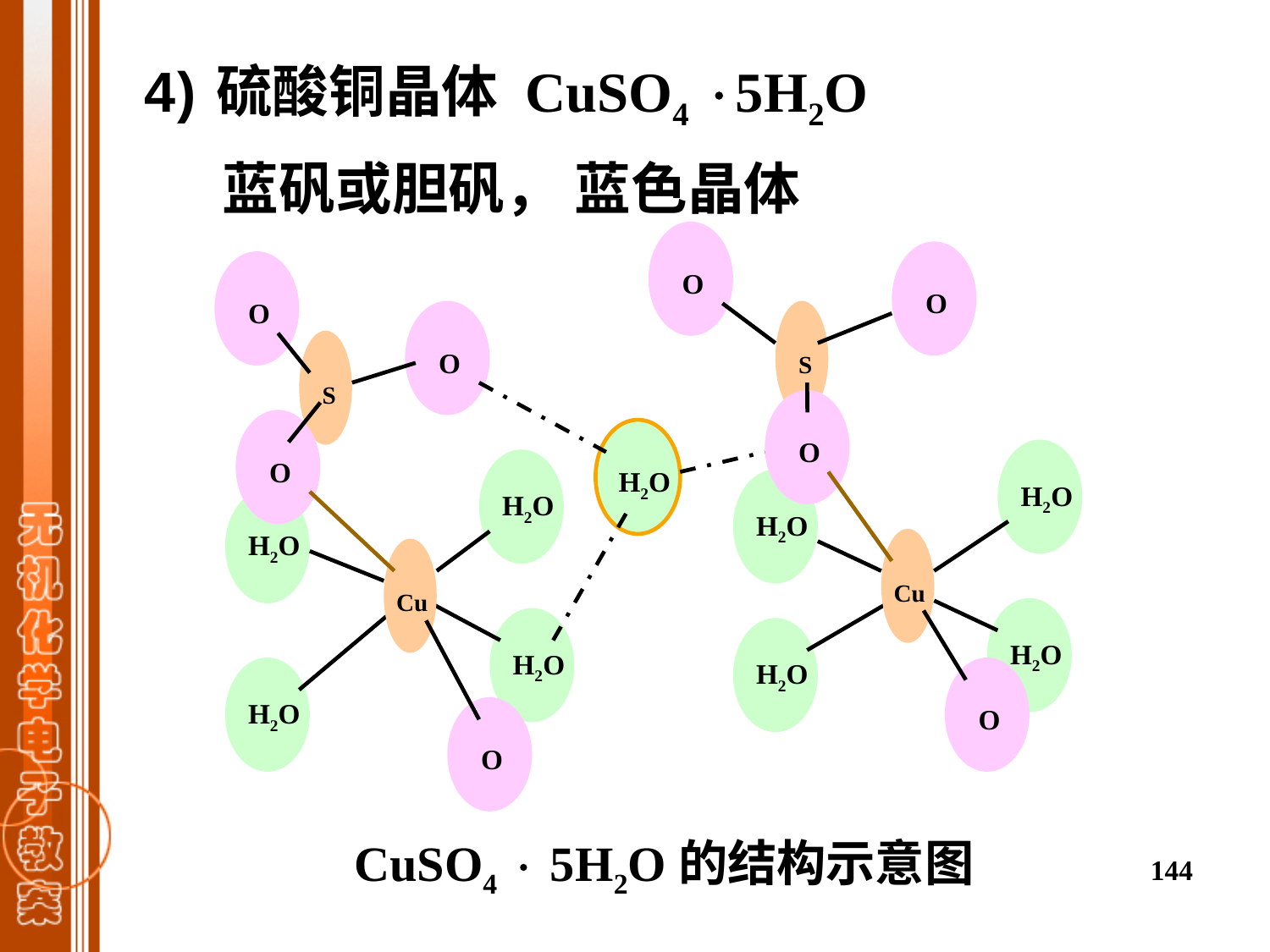

硫酸铜晶体 CuSO4 ⋅5H2O
     蓝矾或胆矾， 蓝色晶体

O

O

O

O

S

S

O

O

H2O

H2O

H2O

H2O

H2O

Cu

Cu

H2O

H2O

H2O

H2O

O

O
CuSO4 ⋅ 5H2O的结构示意图
144